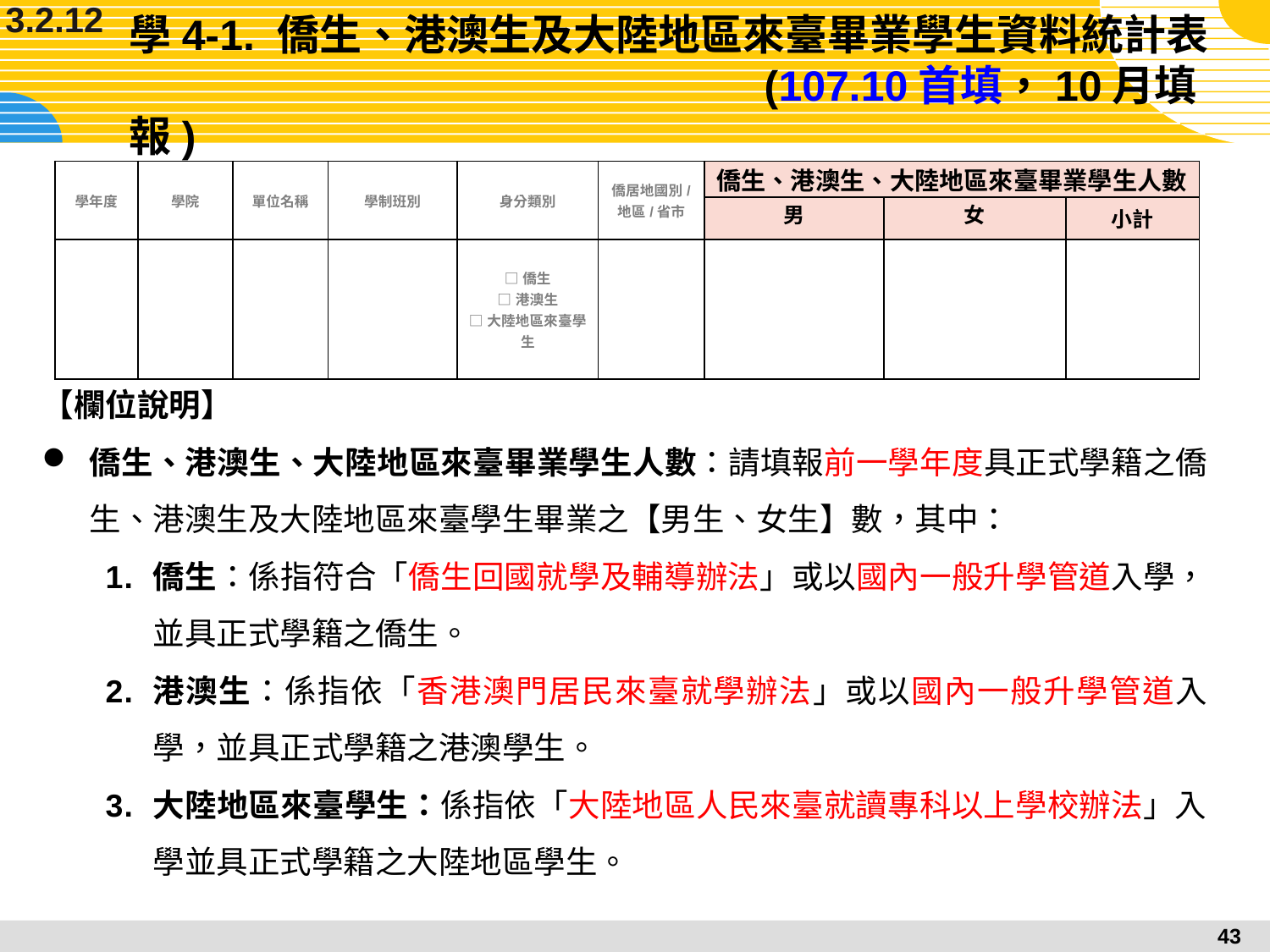

3.2.12
# 學4-1. 僑生、港澳生及大陸地區來臺畢業學生資料統計表 (107.10首填，10月填報)
| 學年度 | 學院 | 單位名稱 | 學制班別 | 身分類別 | 僑居地國別/ 地區/省市 | 僑生、港澳生、大陸地區來臺畢業學生人數 |  |  |
| --- | --- | --- | --- | --- | --- | --- | --- | --- |
|  |  |  |  |  |  | 男 | 女 | 小計 |
|  |  |  |  | □僑生 □港澳生 □大陸地區來臺學生 |  |  |  |  |
【欄位說明】
僑生、港澳生、大陸地區來臺畢業學生人數：請填報前一學年度具正式學籍之僑生、港澳生及大陸地區來臺學生畢業之【男生、女生】數，其中：
僑生：係指符合「僑生回國就學及輔導辦法」或以國內一般升學管道入學，並具正式學籍之僑生。
港澳生：係指依「香港澳門居民來臺就學辦法」或以國內一般升學管道入學，並具正式學籍之港澳學生。
大陸地區來臺學生：係指依「大陸地區人民來臺就讀專科以上學校辦法」入學並具正式學籍之大陸地區學生。